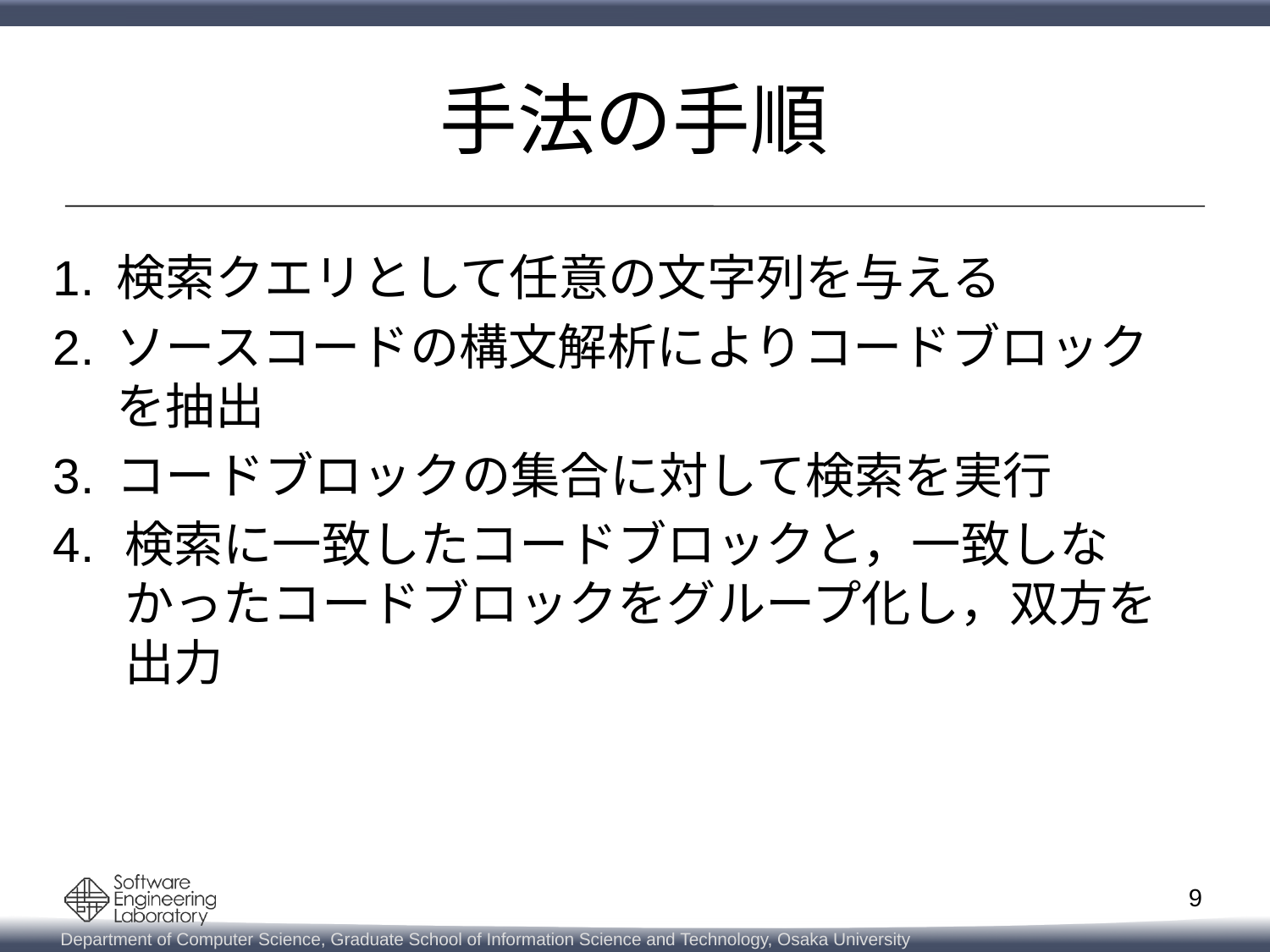

# 手法の手順
検索クエリとして任意の文字列を与える
ソースコードの構文解析によりコードブロックを抽出
コードブロックの集合に対して検索を実行
検索に一致したコードブロックと，一致しなかったコードブロックをグループ化し，双方を出力
9